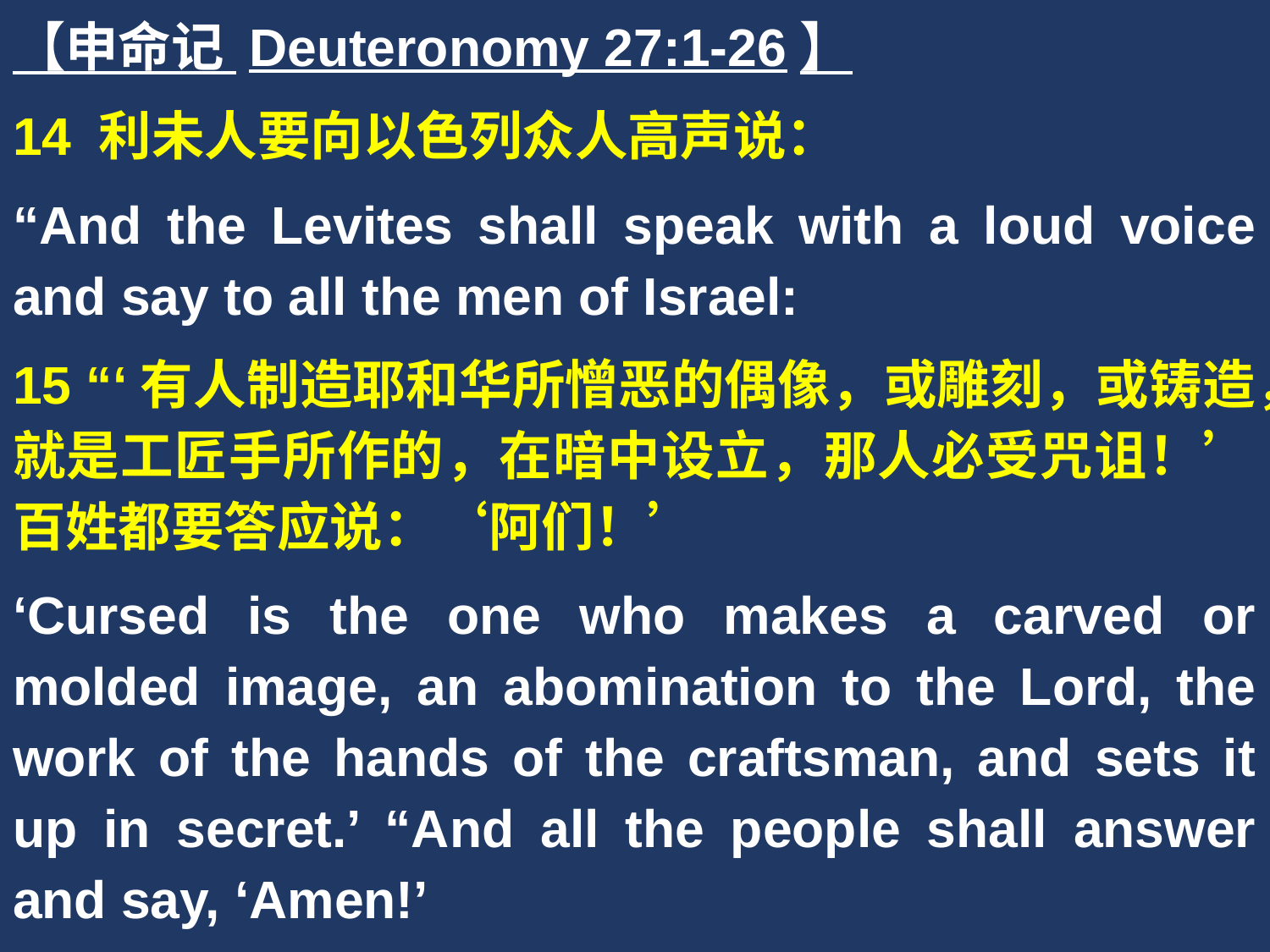

【申命记 Deuteronomy 27:1-26】
14 利未人要向以色列众人高声说：
“And the Levites shall speak with a loud voice and say to all the men of Israel:
15 “‘有人制造耶和华所憎恶的偶像，或雕刻，或铸造，就是工匠手所作的，在暗中设立，那人必受咒诅！’百姓都要答应说：‘阿们！’
‘Cursed is the one who makes a carved or molded image, an abomination to the Lord, the work of the hands of the craftsman, and sets it up in secret.’ “And all the people shall answer and say, ‘Amen!’